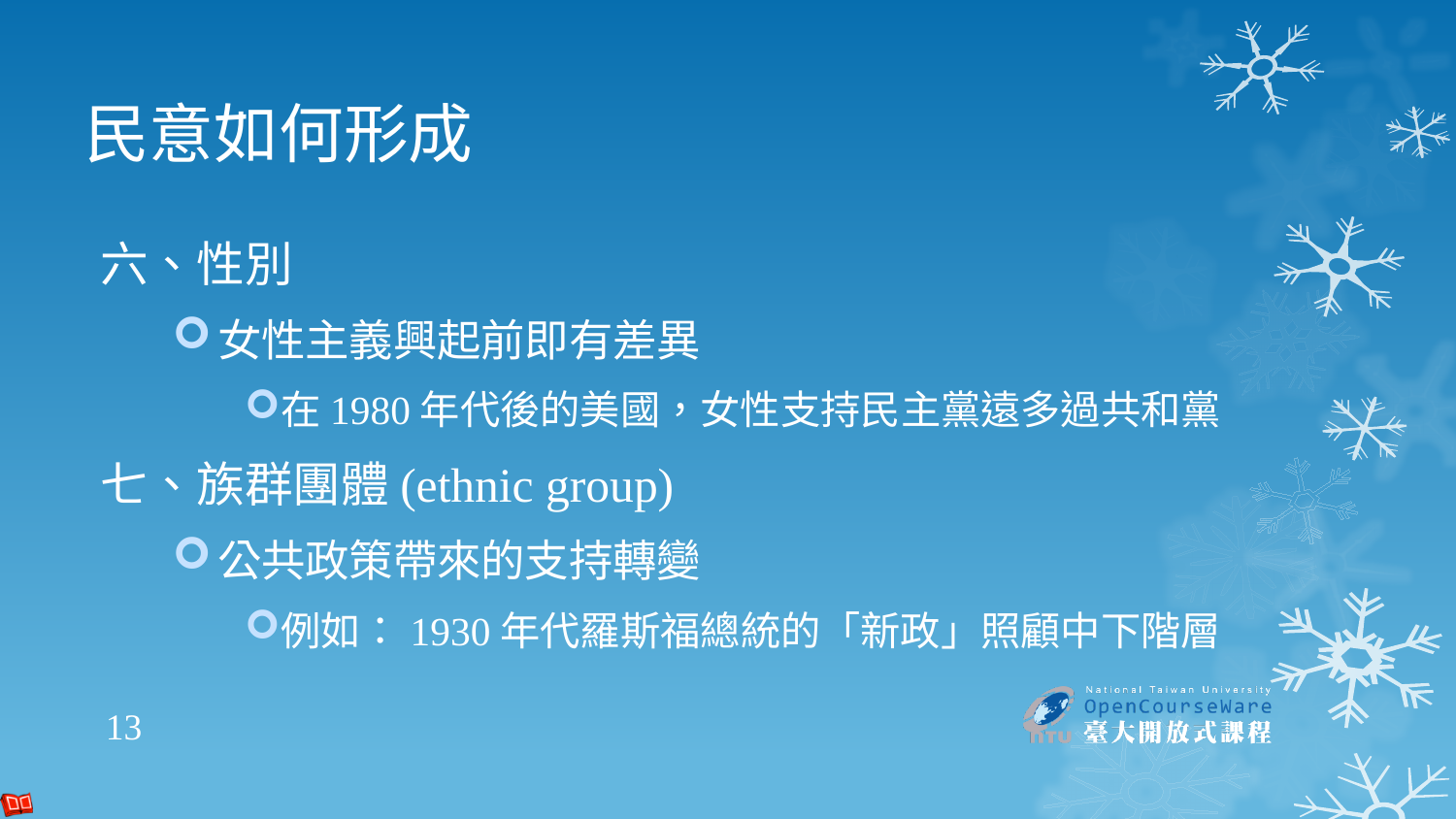

# 民意如何形成
六、性別
女性主義興起前即有差異
在1980年代後的美國，女性支持民主黨遠多過共和黨
七、族群團體(ethnic group)
公共政策帶來的支持轉變
例如：1930年代羅斯福總統的「新政」照顧中下階層
13